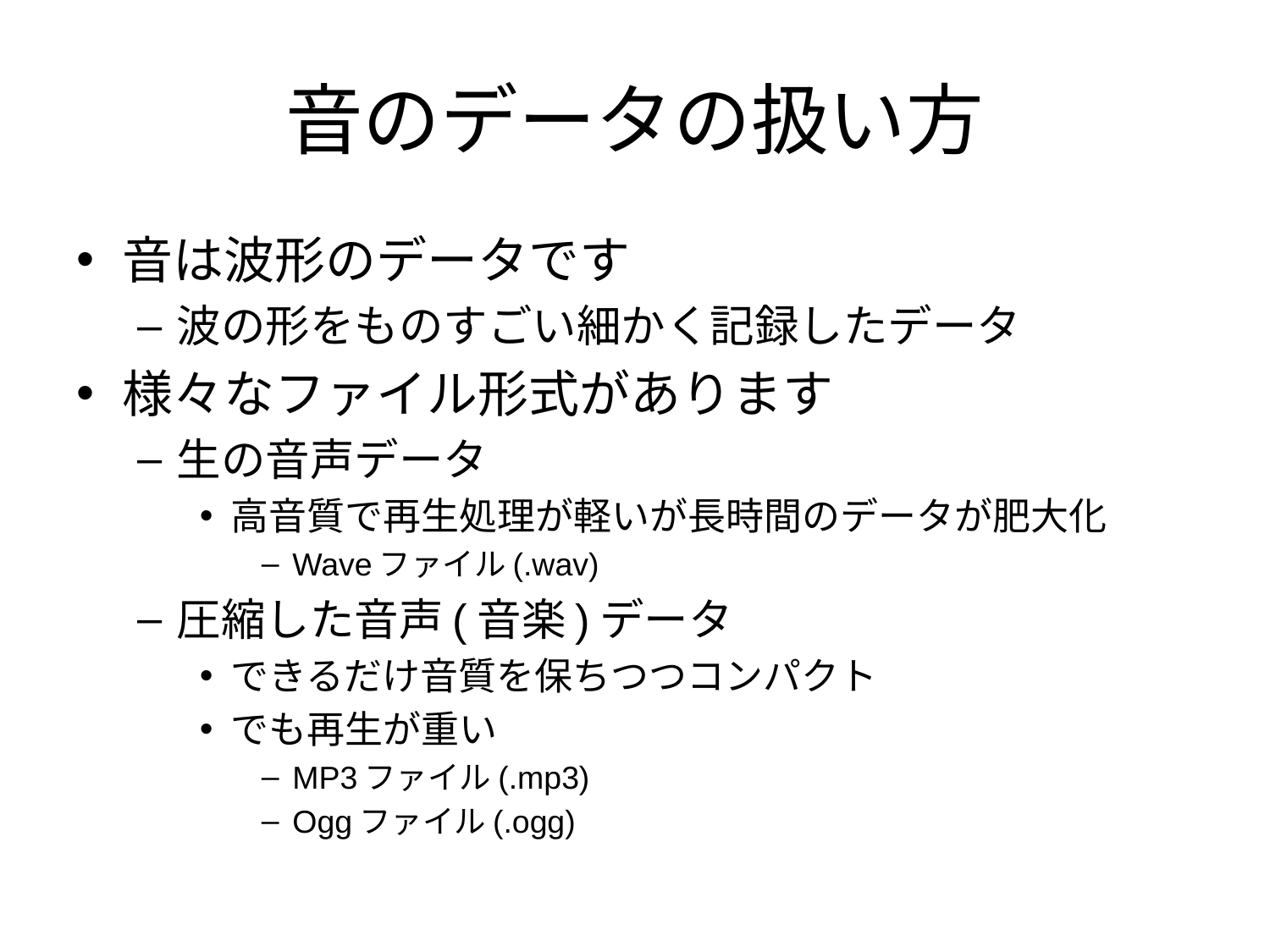

# 音のデータの扱い方
音は波形のデータです
波の形をものすごい細かく記録したデータ
様々なファイル形式があります
生の音声データ
高音質で再生処理が軽いが長時間のデータが肥大化
Waveファイル(.wav)
圧縮した音声(音楽)データ
できるだけ音質を保ちつつコンパクト
でも再生が重い
MP3ファイル(.mp3)
Oggファイル(.ogg)